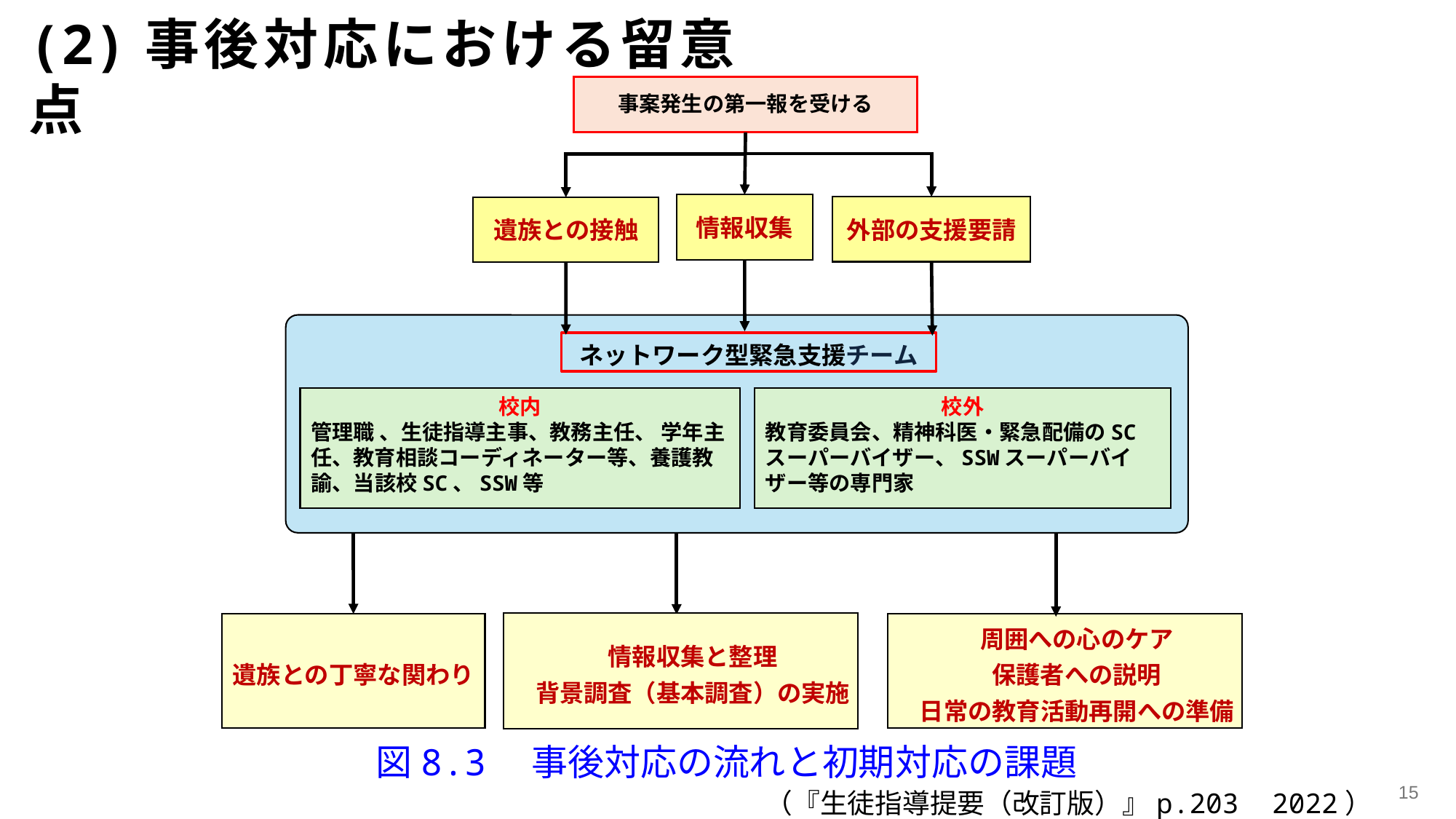

(2)事後対応における留意点
事案発生の第一報を受ける
情報収集
外部の支援要請
遺族との接触

ネットワーク型緊急支援チーム
校内
管理職 、生徒指導主事、教務主任、 学年主任、教育相談コーディネーター等、養護教諭、当該校SC、SSW等
校外
教育委員会、精神科医・緊急配備のSCスーパーバイザー、SSWスーパーバイザー等の専門家
　情報収集と整理
　背景調査（基本調査）の実施
遺族との丁寧な関わり
　周囲への心のケア
　保護者への説明
　日常の教育活動再開への準備
図8.3　事後対応の流れと初期対応の課題
15
（『生徒指導提要（改訂版）』p.203  2022）